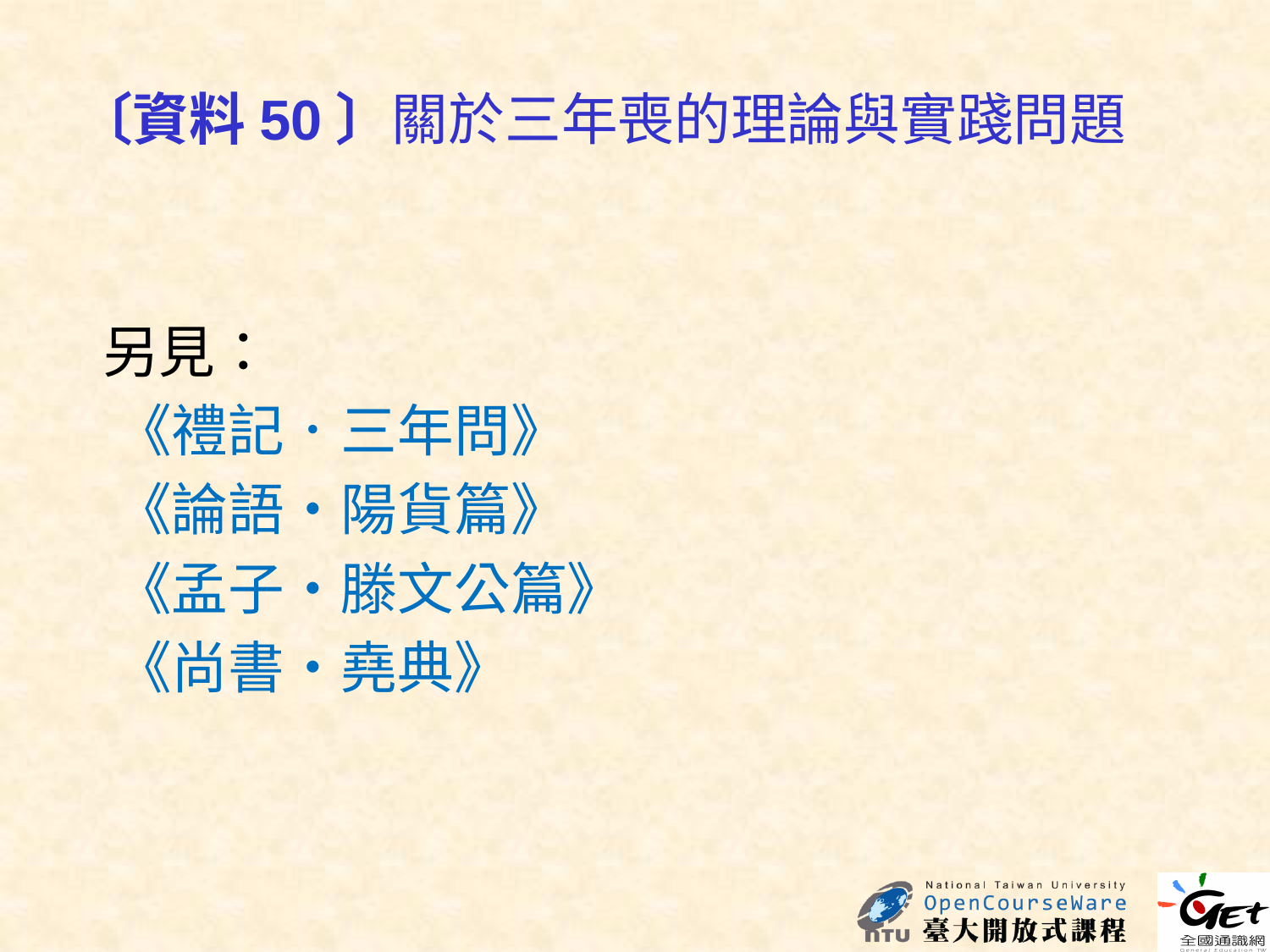

〔資料50〕關於三年喪的理論與實踐問題

 另見：
  《禮記．三年問》
  《論語‧陽貨篇》
  《孟子‧滕文公篇》
  《尚書‧堯典》